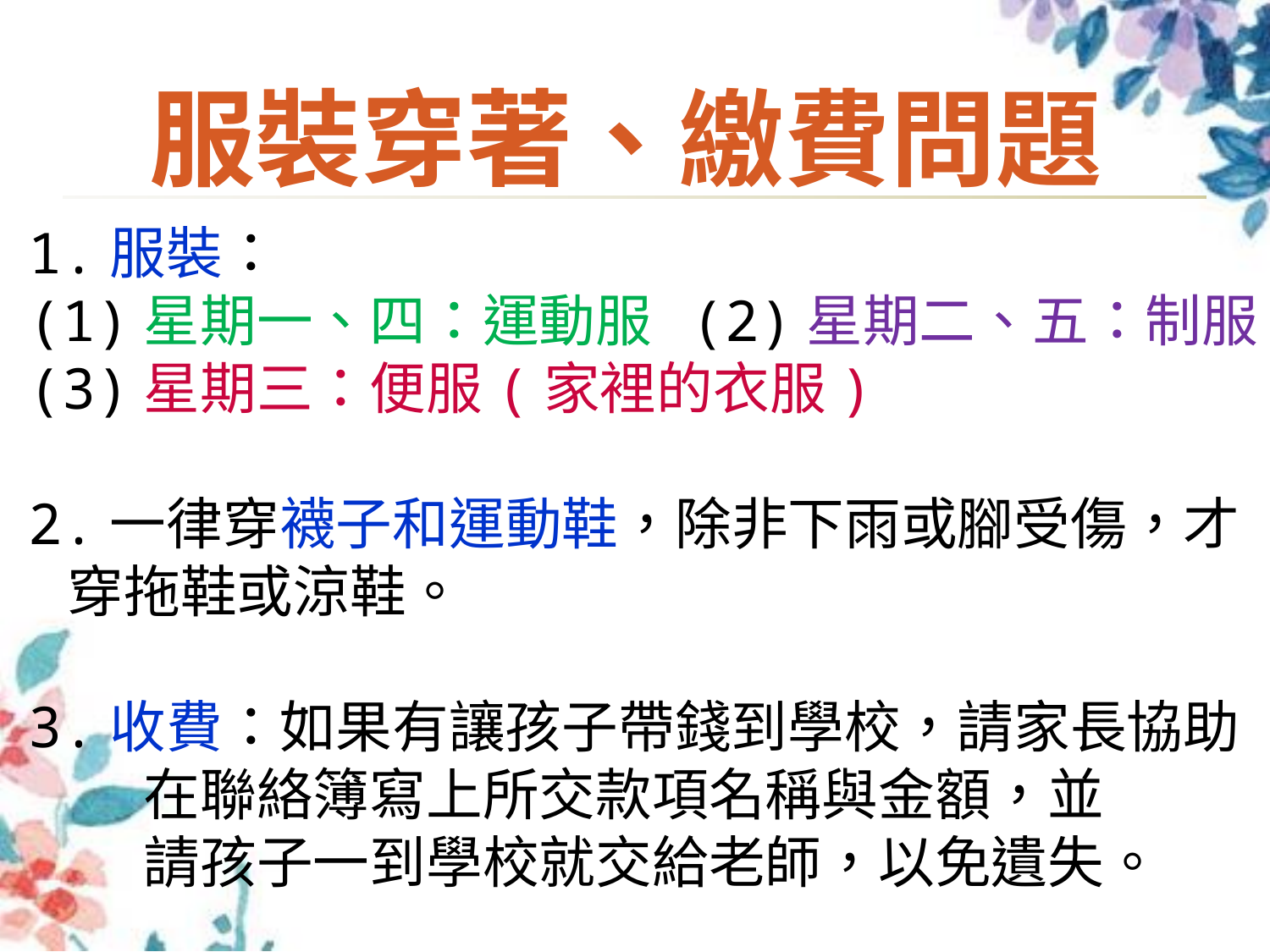

服裝穿著、繳費問題
1.服裝：
(1)星期一、四：運動服  (2)星期二、五：制服
(3)星期三：便服(家裡的衣服)

2.一律穿襪子和運動鞋，除非下雨或腳受傷，才
  穿拖鞋或涼鞋。

3.收費：如果有讓孩子帶錢到學校，請家長協助
        在聯絡簿寫上所交款項名稱與金額，並
        請孩子一到學校就交給老師，以免遺失。